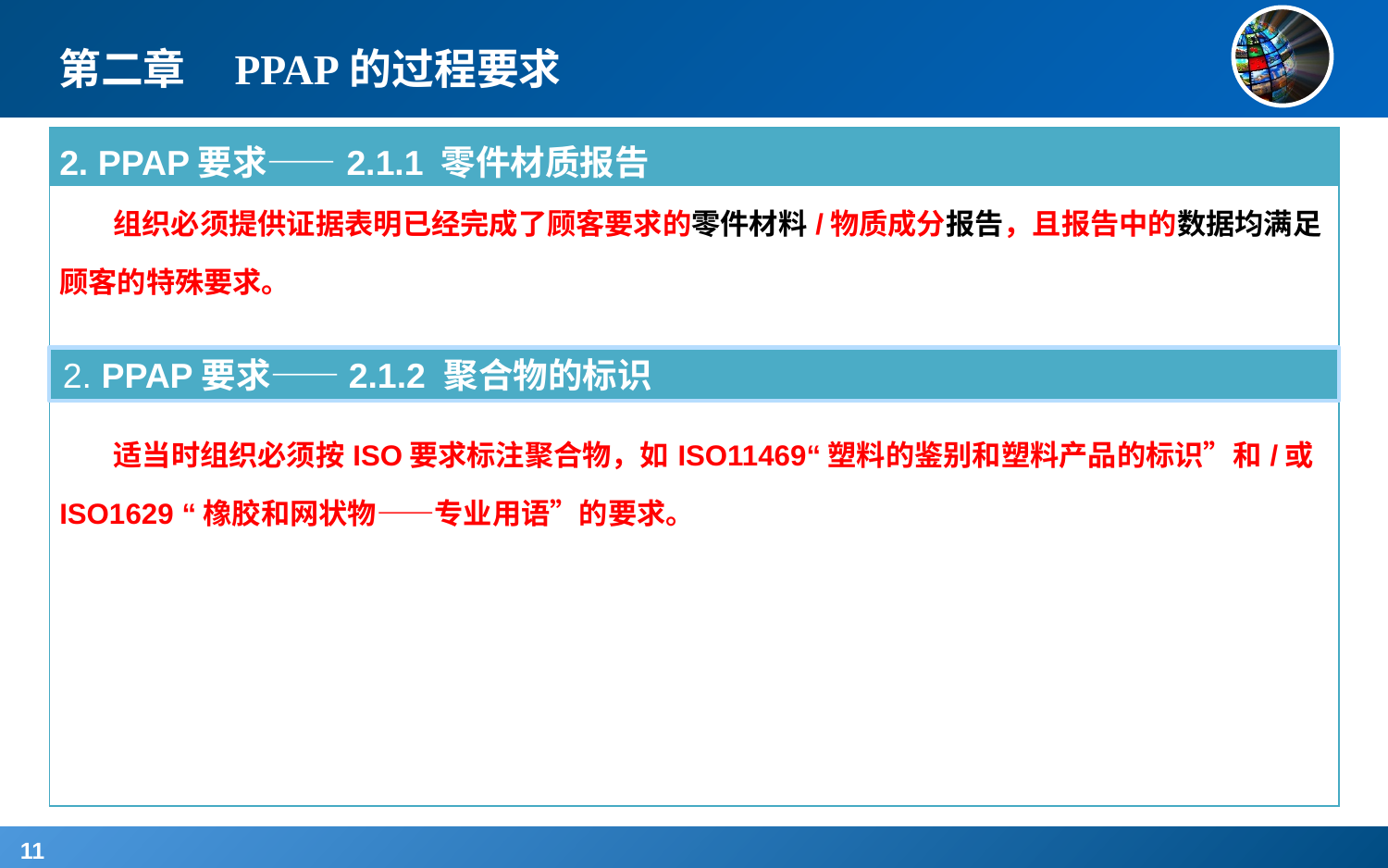

# 第二章    PPAP的过程要求
| 2. PPAP要求——2.1.1 零件材质报告 |
| --- |
| 组织必须提供证据表明已经完成了顾客要求的零件材料/物质成分报告，且报告中的数据均满足顾客的特殊要求。 适当时组织必须按ISO要求标注聚合物，如ISO11469“塑料的鉴别和塑料产品的标识”和/或ISO1629 “橡胶和网状物——专业用语”的要求。 |
2. PPAP要求——2.1.2 聚合物的标识